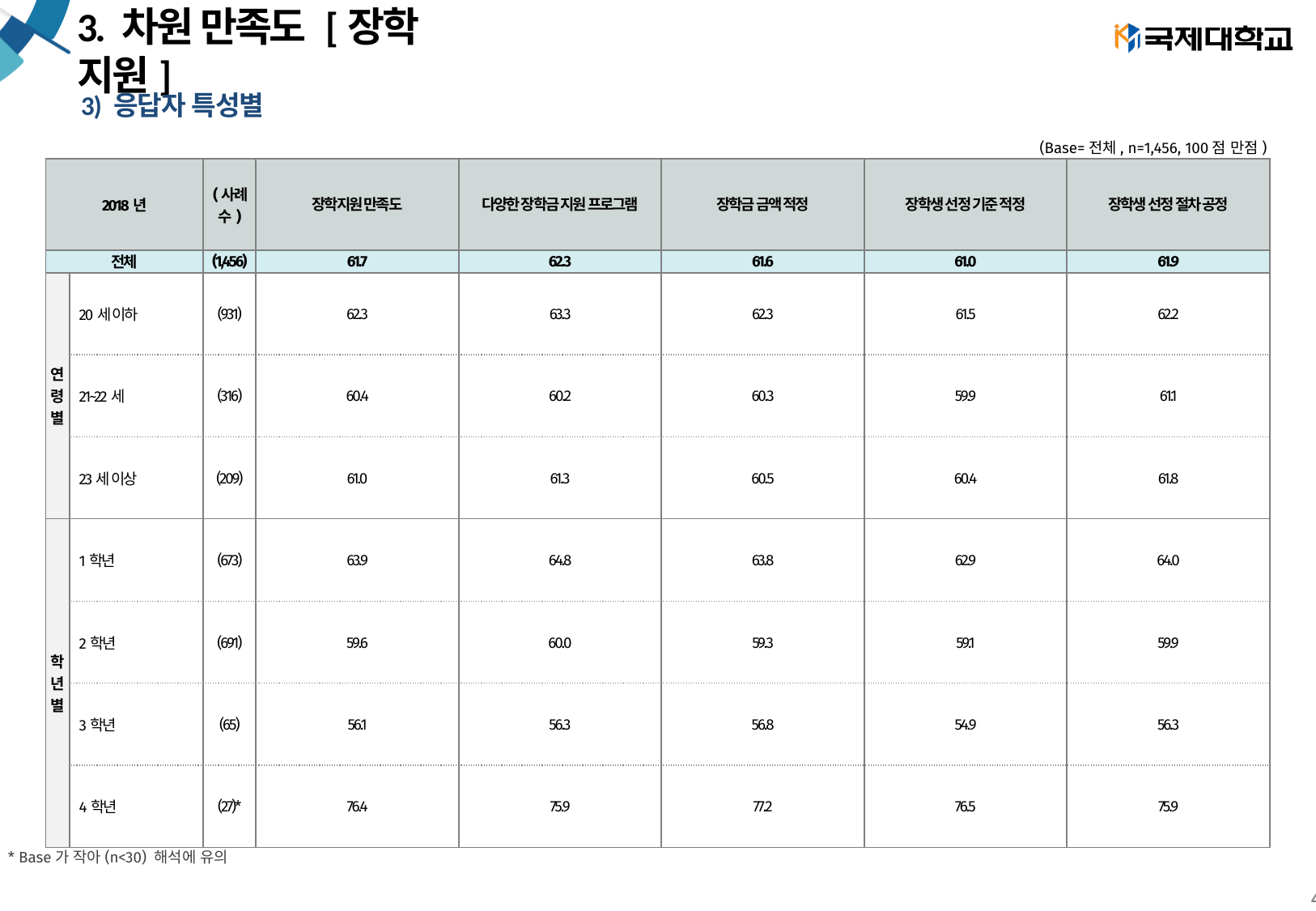

# 3. 차원 만족도 [장학 지원]
3) 응답자 특성별
(Base=전체, n=1,456, 100점 만점)
| 2018년 |  | (사례수) | 장학지원 만족도 | 다양한 장학금 지원 프로그램 | 장학금 금액 적정 | 장학생 선정 기준 적정 | 장학생 선정 절차 공정 |
| --- | --- | --- | --- | --- | --- | --- | --- |
| 전체 |  | (1,456) | 61.7 | 62.3 | 61.6 | 61.0 | 61.9 |
| 연 령 별 | 20세 이하 | (931) | 62.3 | 63.3 | 62.3 | 61.5 | 62.2 |
|  | 21~22세 | (316) | 60.4 | 60.2 | 60.3 | 59.9 | 61.1 |
|  | 23세 이상 | (209) | 61.0 | 61.3 | 60.5 | 60.4 | 61.8 |
| 학 년 별 | 1학년 | (673) | 63.9 | 64.8 | 63.8 | 62.9 | 64.0 |
|  | 2학년 | (691) | 59.6 | 60.0 | 59.3 | 59.1 | 59.9 |
|  | 3학년 | (65) | 56.1 | 56.3 | 56.8 | 54.9 | 56.3 |
|  | 4학년 | (27)\* | 76.4 | 75.9 | 77.2 | 76.5 | 75.9 |
* Base가 작아(n<30) 해석에 유의